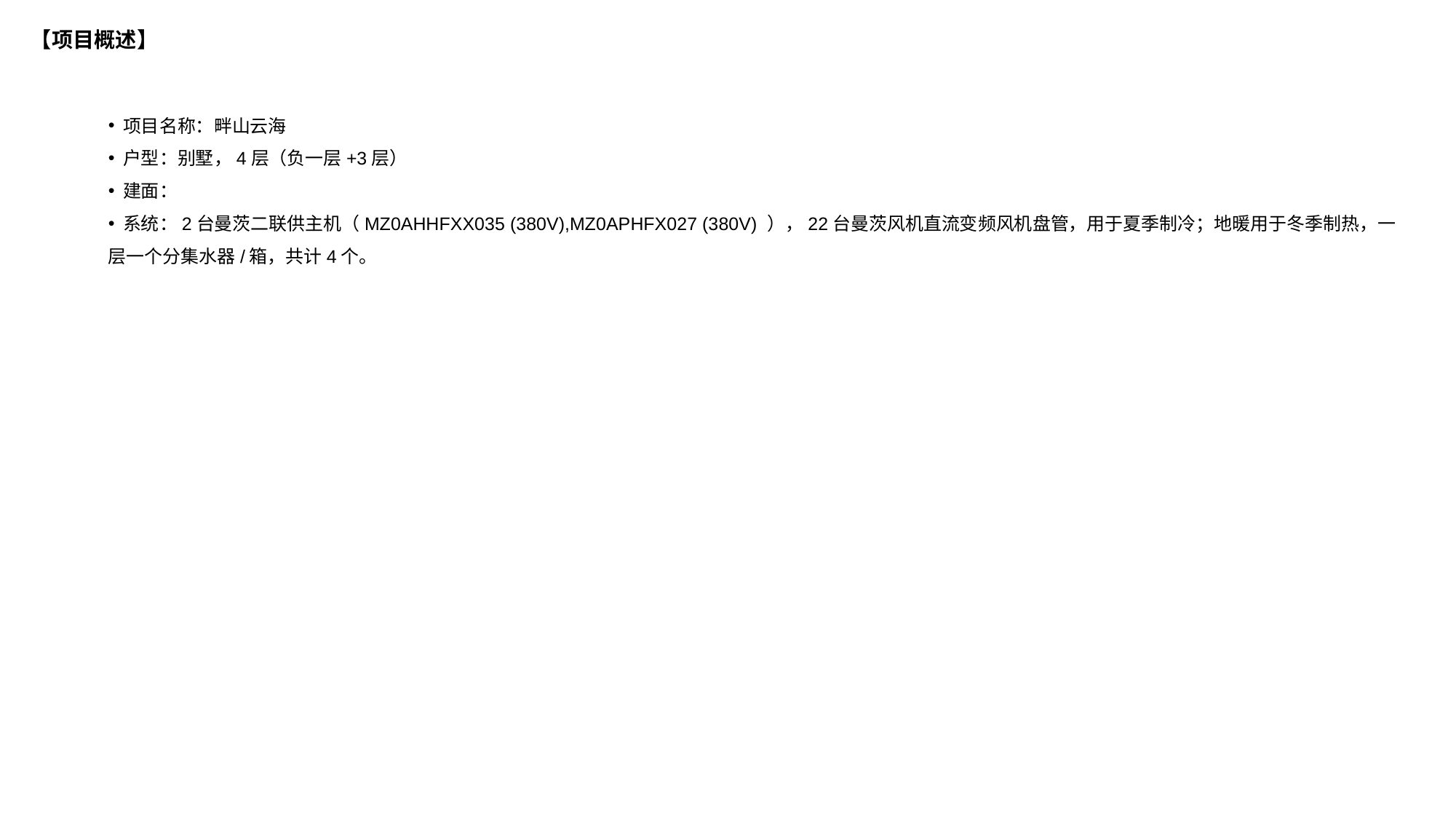

【项目概述】
 项目名称：畔山云海
 户型：别墅，4层（负一层+3层）
 建面：
 系统：2台曼茨二联供主机（MZ0AHHFXX035 (380V),MZ0APHFX027 (380V) ），22台曼茨风机直流变频风机盘管，用于夏季制冷；地暖用于冬季制热，一层一个分集水器/箱，共计4个。